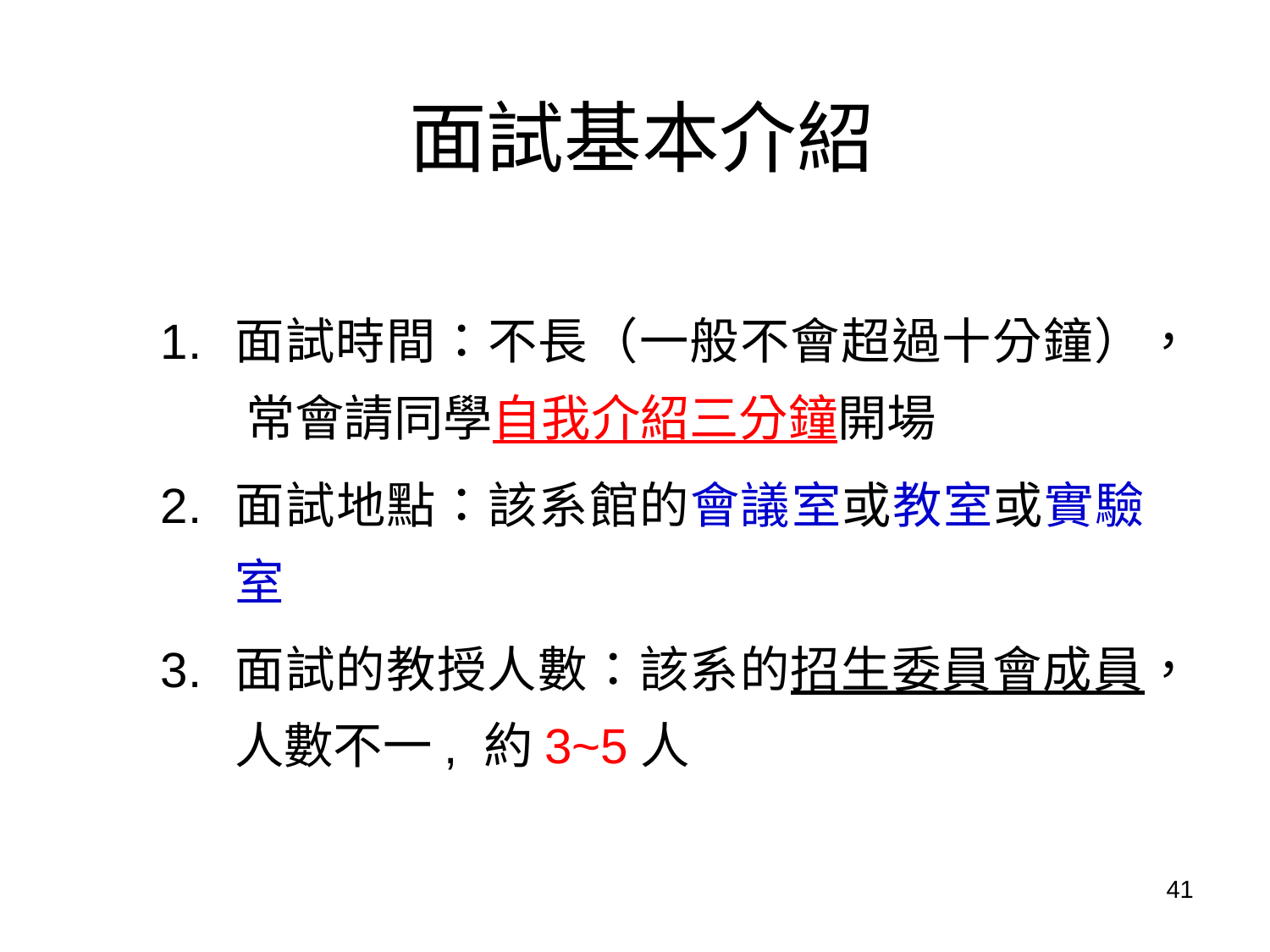

# 面試基本介紹
面試時間：不長（一般不會超過十分鐘）， 常會請同學自我介紹三分鐘開場
面試地點：該系館的會議室或教室或實驗室
面試的教授人數：該系的招生委員會成員，人數不一, 約3~5人
41